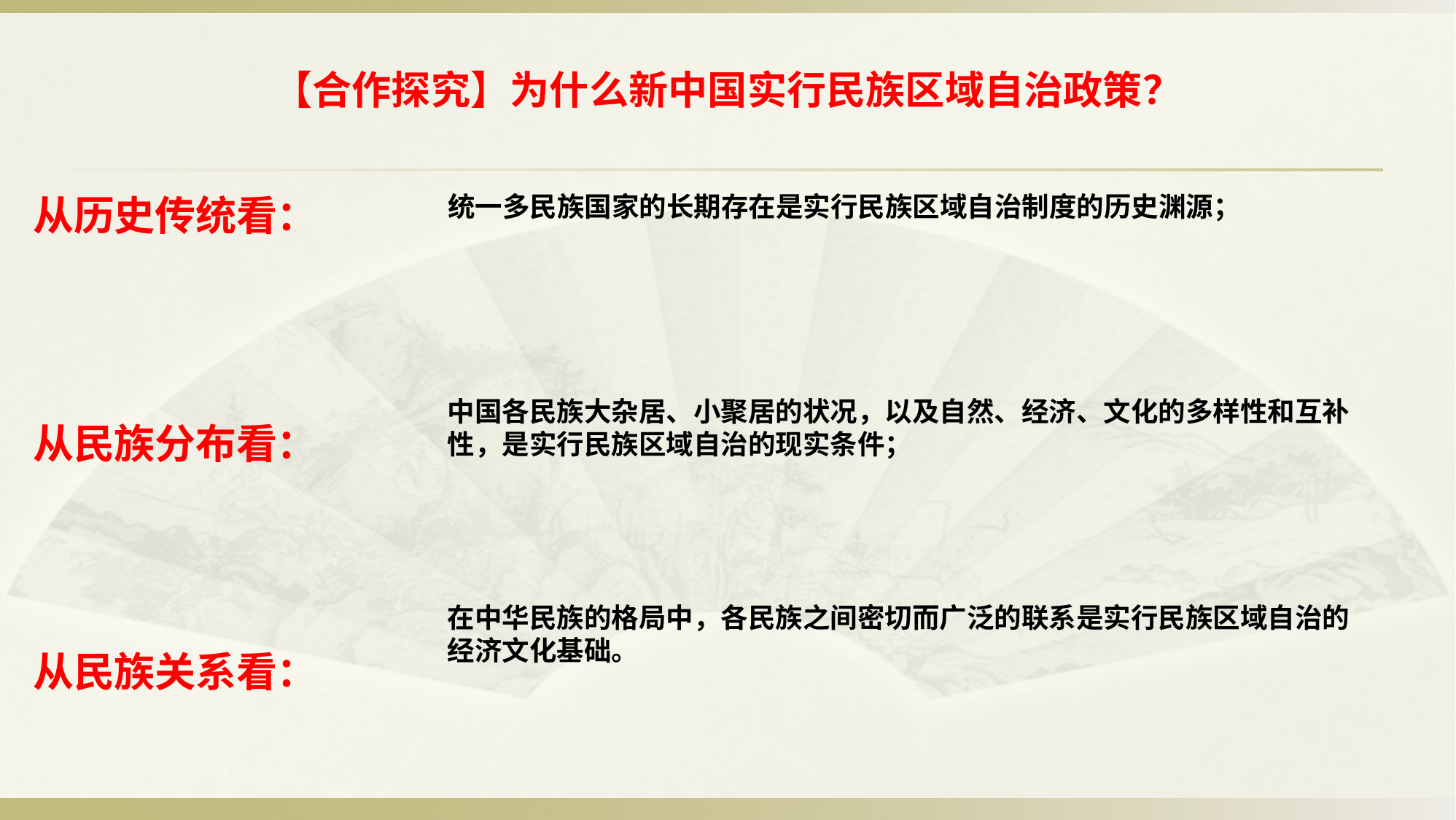

# 【合作探究】为什么新中国实行民族区域自治政策？
统一多民族国家的长期存在是实行民族区域自治制度的历史渊源；
从历史传统看：

从民族分布看：

从民族关系看：
中国各民族大杂居、小聚居的状况，以及自然、经济、文化的多样性和互补性，是实行民族区域自治的现实条件；
在中华民族的格局中，各民族之间密切而广泛的联系是实行民族区域自治的经济文化基础。